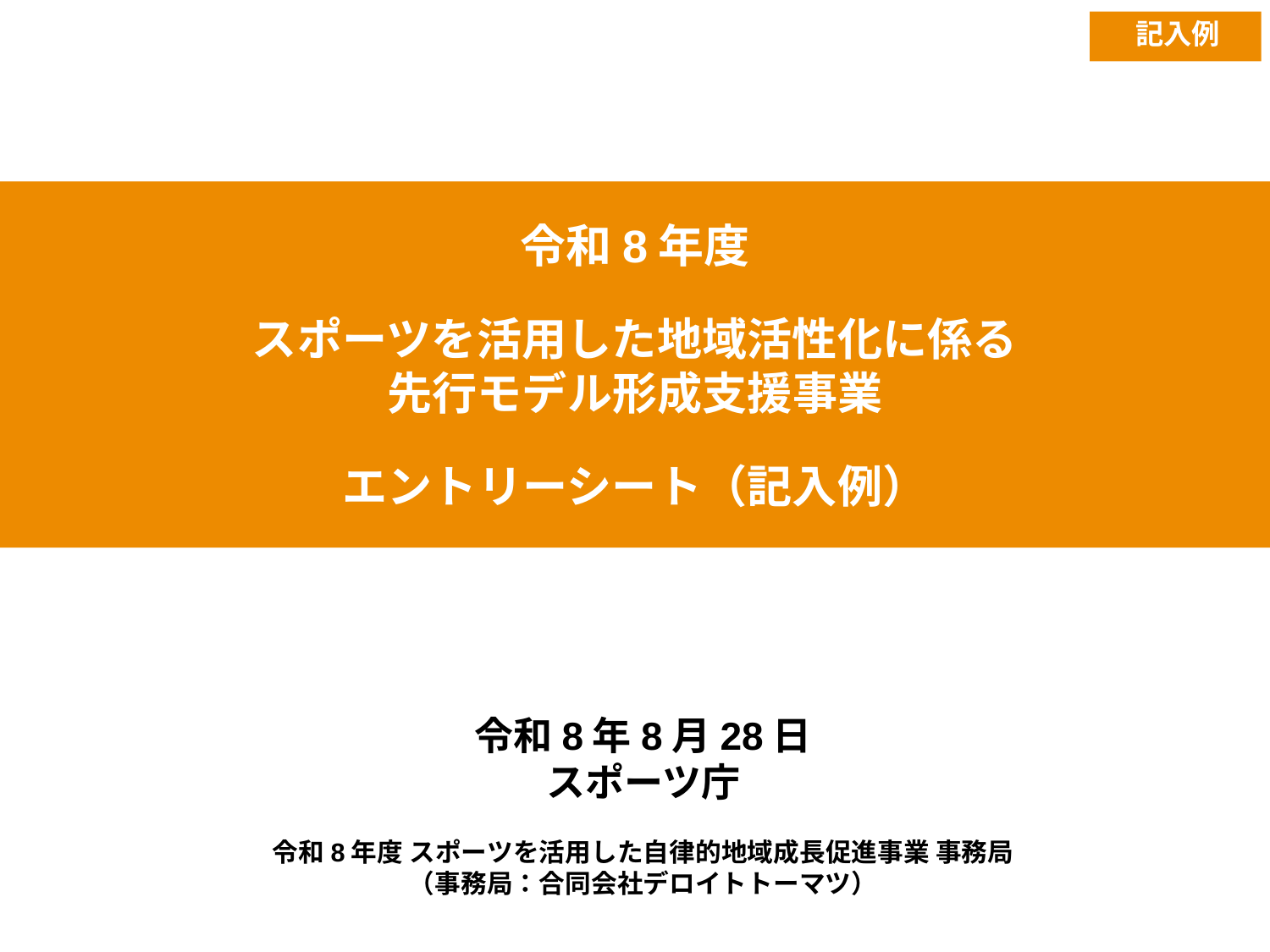

記入例

令和8年度
スポーツを活用した地域活性化に係る
先行モデル形成支援事業
エントリーシート（記入例）
令和8年8月28日
スポーツ庁

令和8年度 スポーツを活用した自律的地域成長促進事業 事務局
（事務局：合同会社デロイトトーマツ）